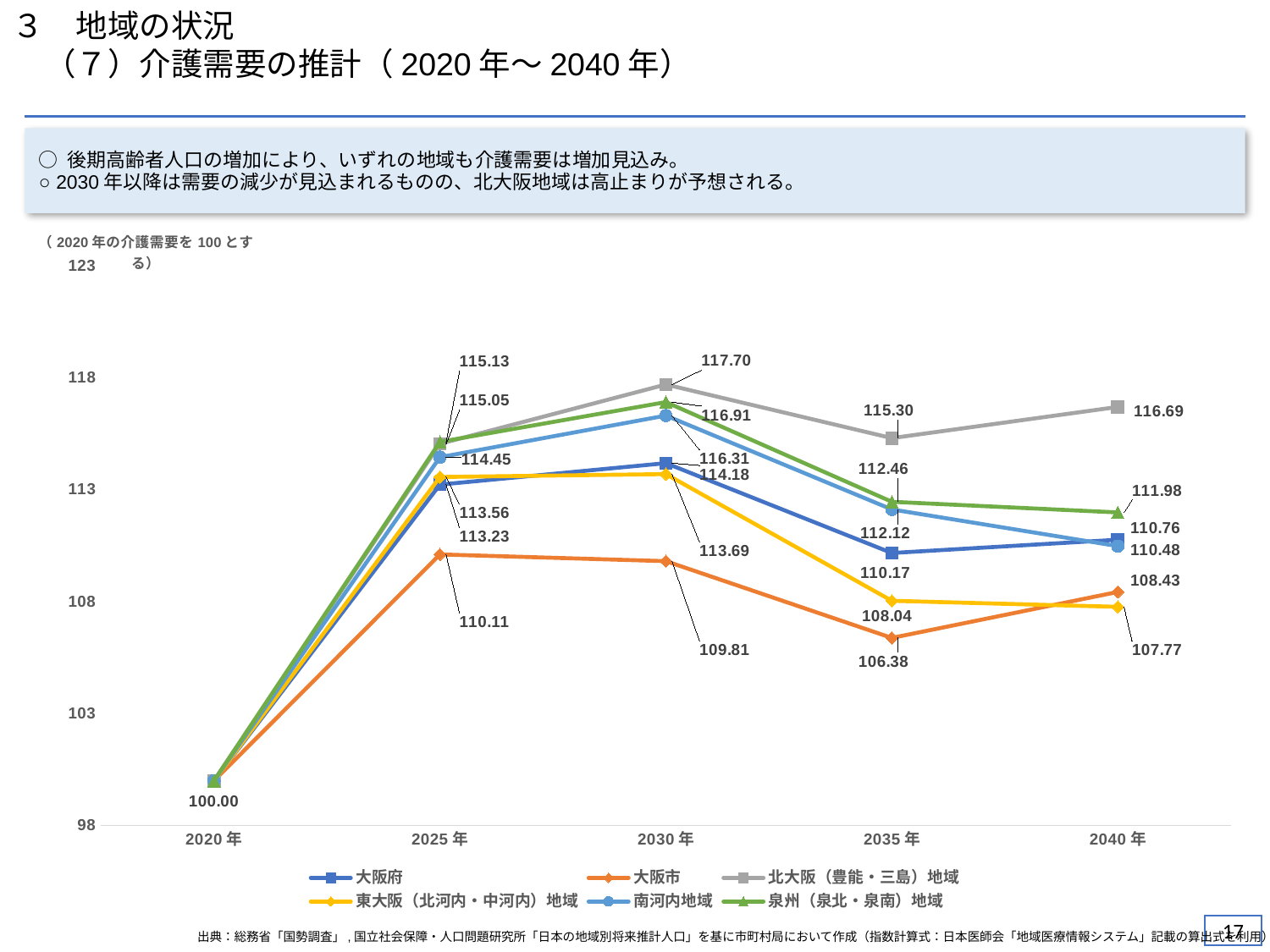

３　地域の状況
　（７）介護需要の推計（2020年～2040年）
○ 後期高齢者人口の増加により、いずれの地域も介護需要は増加見込み。
○ 2030年以降は需要の減少が見込まれるものの、北大阪地域は高止まりが予想される。

### Chart

| Category | 大阪府 | 大阪市 | 北大阪（豊能・三島）地域 | 東大阪（北河内・中河内）地域 | 南河内地域 | 泉州（泉北・泉南）地域 |
|---|---|---|---|---|---|---|
| 2020年 | 100.0 | 100.0 | 100.0 | 100.0 | 100.0 | 100.0 |
| 2025年 | 113.2254189926932 | 110.10865865508394 | 115.04747532890637 | 113.56464692099831 | 114.45146542794424 | 115.13385667203475 |
| 2030年 | 114.183385390716 | 109.80891394946383 | 117.69512459499369 | 113.6941365647491 | 116.3068601956822 | 116.90968955016257 |
| 2035年 | 110.17161422383943 | 106.37945929339465 | 115.30051039167536 | 108.0379238634754 | 112.11841484465891 | 112.45858404872557 |
| 2040年 | 110.76452841456997 | 108.43259462416133 | 116.69444541087766 | 107.76721736567865 | 110.48006851868467 | 111.98356902636476 |
17
出典：総務省「国勢調査」,国立社会保障・人口問題研究所「日本の地域別将来推計人口」を基に市町村局において作成（指数計算式：日本医師会「地域医療情報システム」記載の算出式を利用）